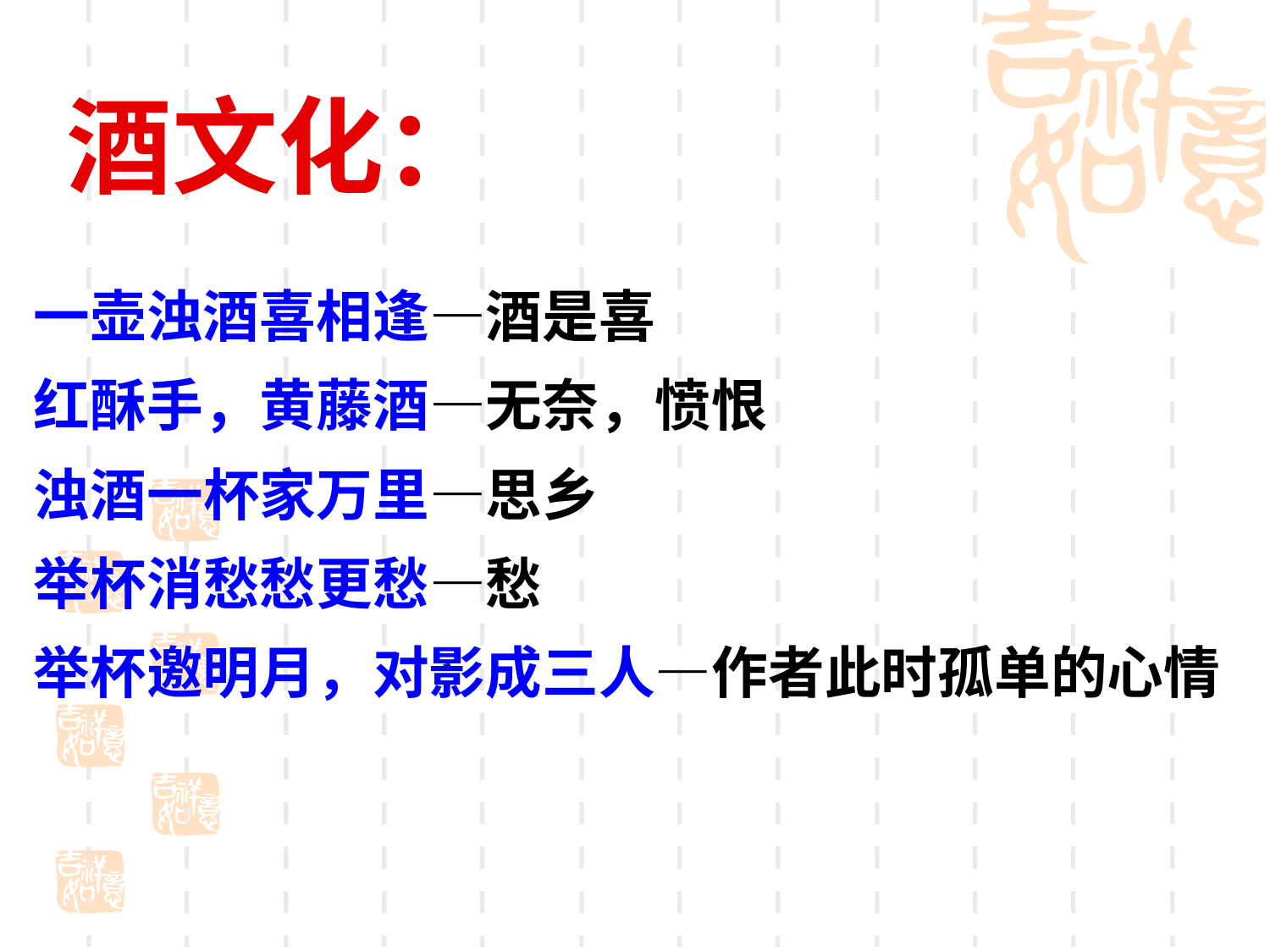

酒文化：
一壶浊酒喜相逢—酒是喜
红酥手，黄藤酒—无奈，愤恨
浊酒一杯家万里—思乡
举杯消愁愁更愁—愁
举杯邀明月，对影成三人—作者此时孤单的心情